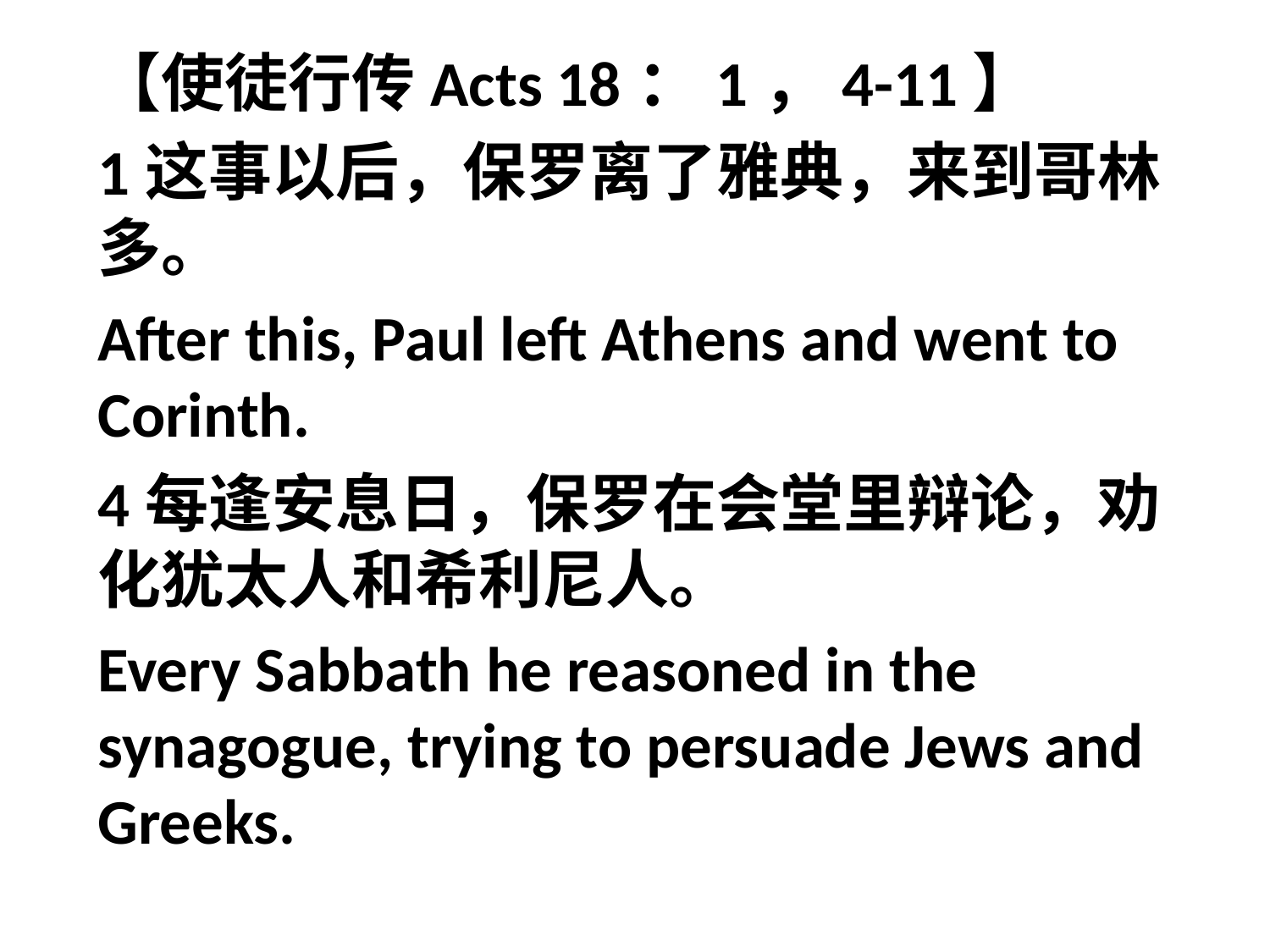

【使徒行传Acts 18：1，4-11】
1这事以后，保罗离了雅典，来到哥林多。
After this, Paul left Athens and went to Corinth.
4每逢安息日，保罗在会堂里辩论，劝化犹太人和希利尼人。
Every Sabbath he reasoned in the synagogue, trying to persuade Jews and Greeks.